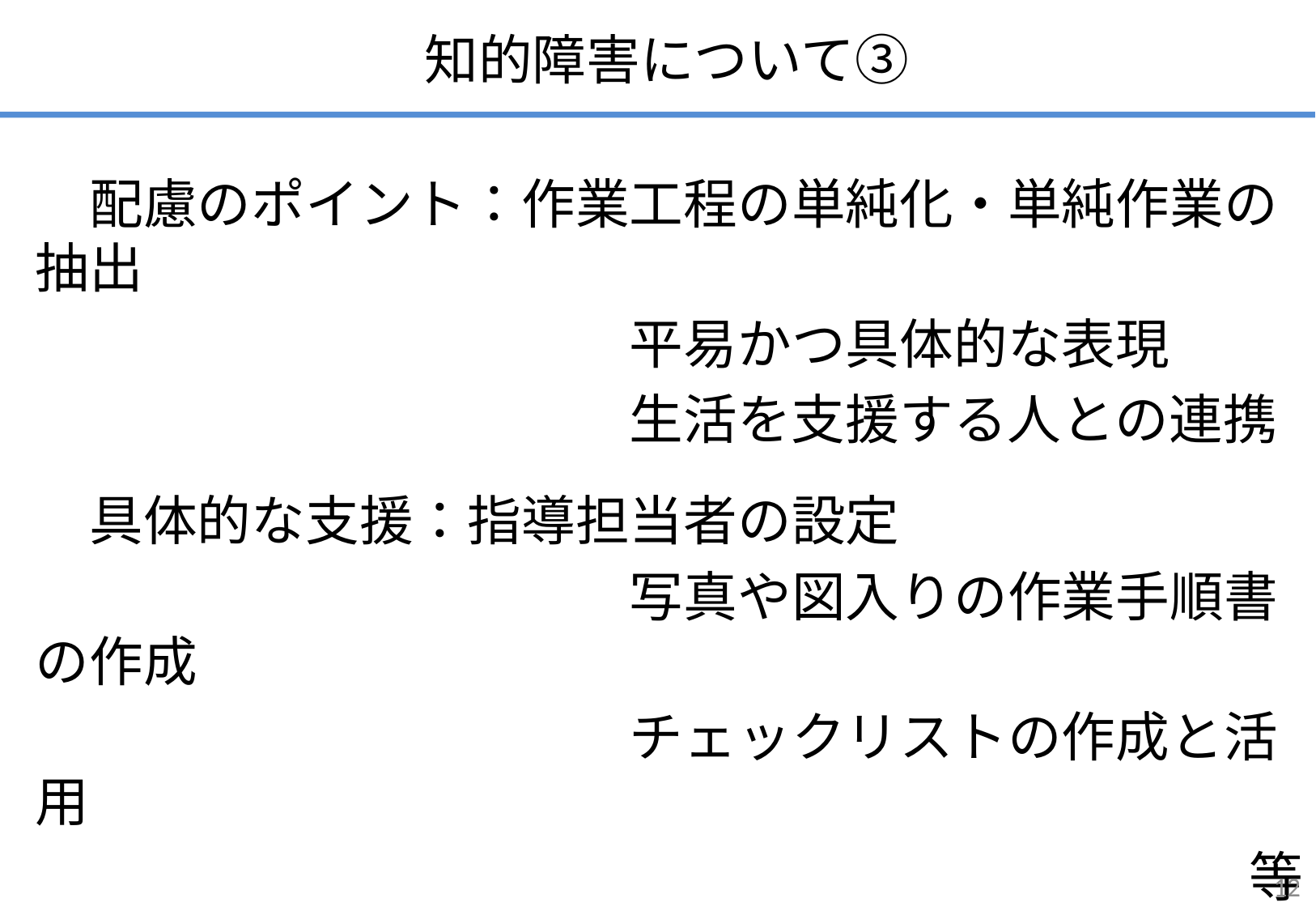

知的障害について③

　配慮のポイント：作業工程の単純化・単純作業の抽出
　　　　　　　　　　　平易かつ具体的な表現
　　　　　　　　　　　生活を支援する人との連携

　具体的な支援：指導担当者の設定
　　　　　　　　　　　写真や図入りの作業手順書の作成
　　　　　　　　　　　チェックリストの作成と活用
等
12